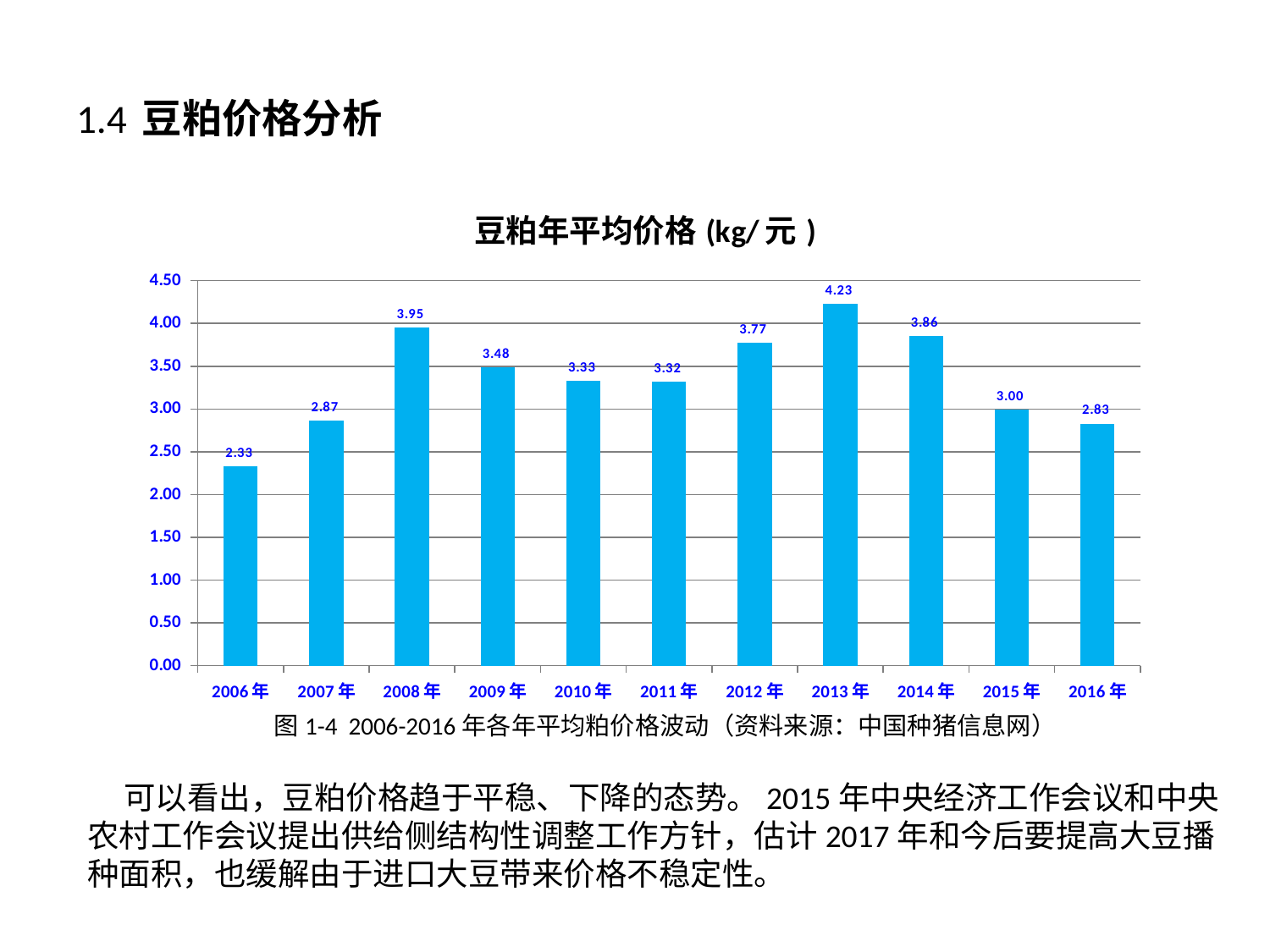

# 1.4 豆粕价格分析

### Chart:

| Category | 豆粕年平均价格(kg/元) |
|---|---|
| 2006年 | 2.33314816928157 |
| 2007年 | 2.8675 |
| 2008年 | 3.95083333333333 |
| 2009年 | 3.48416666666667 |
| 2010年 | 3.33168891236618 |
| 2011年 | 3.32130669561186 |
| 2012年 | 3.77241201339651 |
| 2013年 | 4.22622256261982 |
| 2014年 | 3.85719266112294 |
| 2015年 | 2.99696890276968 |
| 2016年 | 2.82830176767677 |
图1-4  2006-2016年各年平均粕价格波动（资料来源：中国种猪信息网）

    可以看出，豆粕价格趋于平稳、下降的态势。2015年中央经济工作会议和中央农村工作会议提出供给侧结构性调整工作方针，估计2017年和今后要提高大豆播种面积，也缓解由于进口大豆带来价格不稳定性。